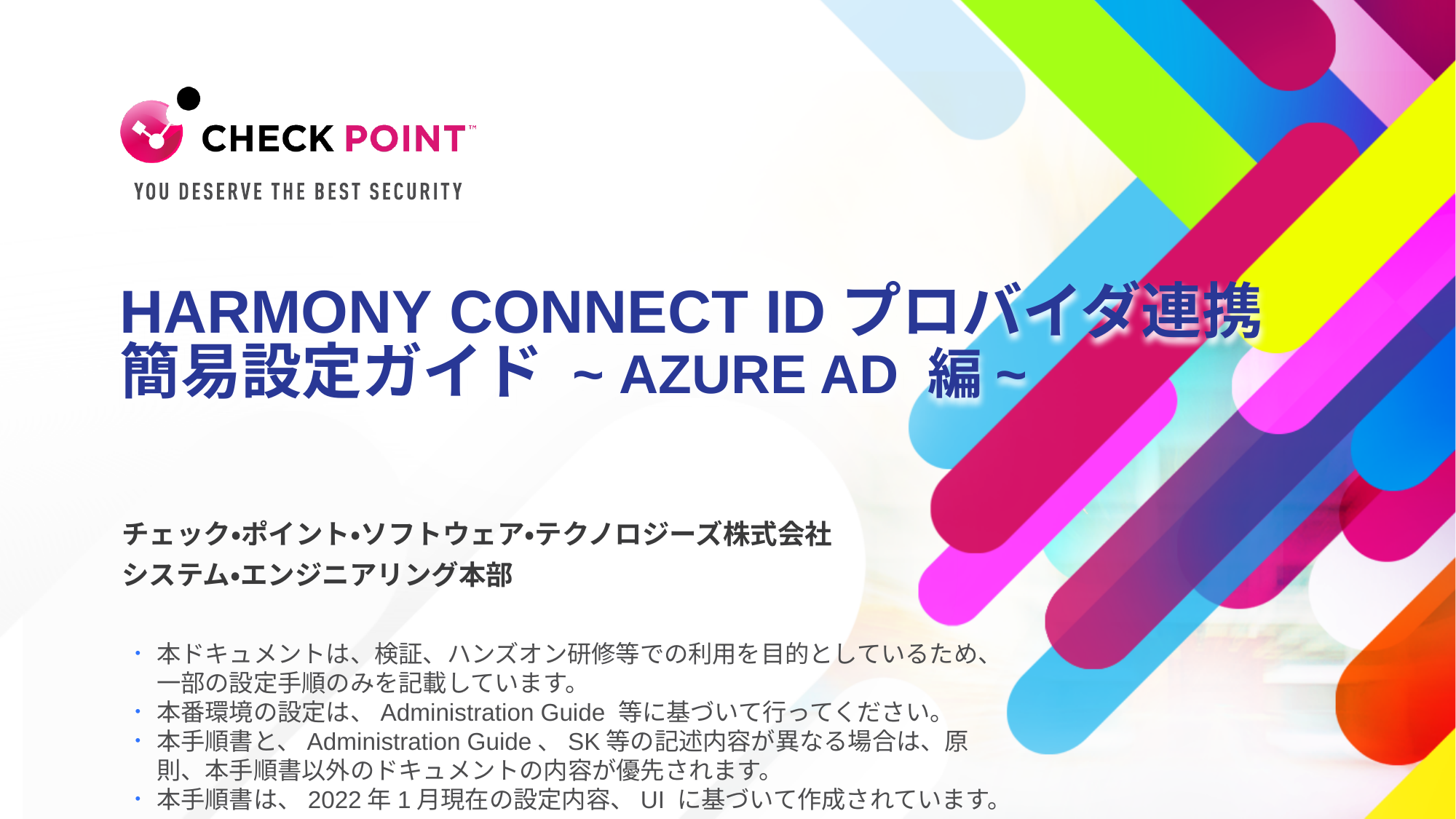

Harmony Connect IDプロバイダ連携
簡易設定ガイド ~ Azure AD 編~
チェック・ポイント・ソフトウェア・テクノロジーズ株式会社
システム・エンジニアリング本部
本ドキュメントは、検証、ハンズオン研修等での利用を目的としているため、一部の設定手順のみを記載しています。
本番環境の設定は、Administration Guide 等に基づいて行ってください。
本手順書と、Administration Guide、SK等の記述内容が異なる場合は、原則、本手順書以外のドキュメントの内容が優先されます。
本手順書は、2022年1月現在の設定内容、UI に基づいて作成されています。

 [Internal Use] for Check Point employees​